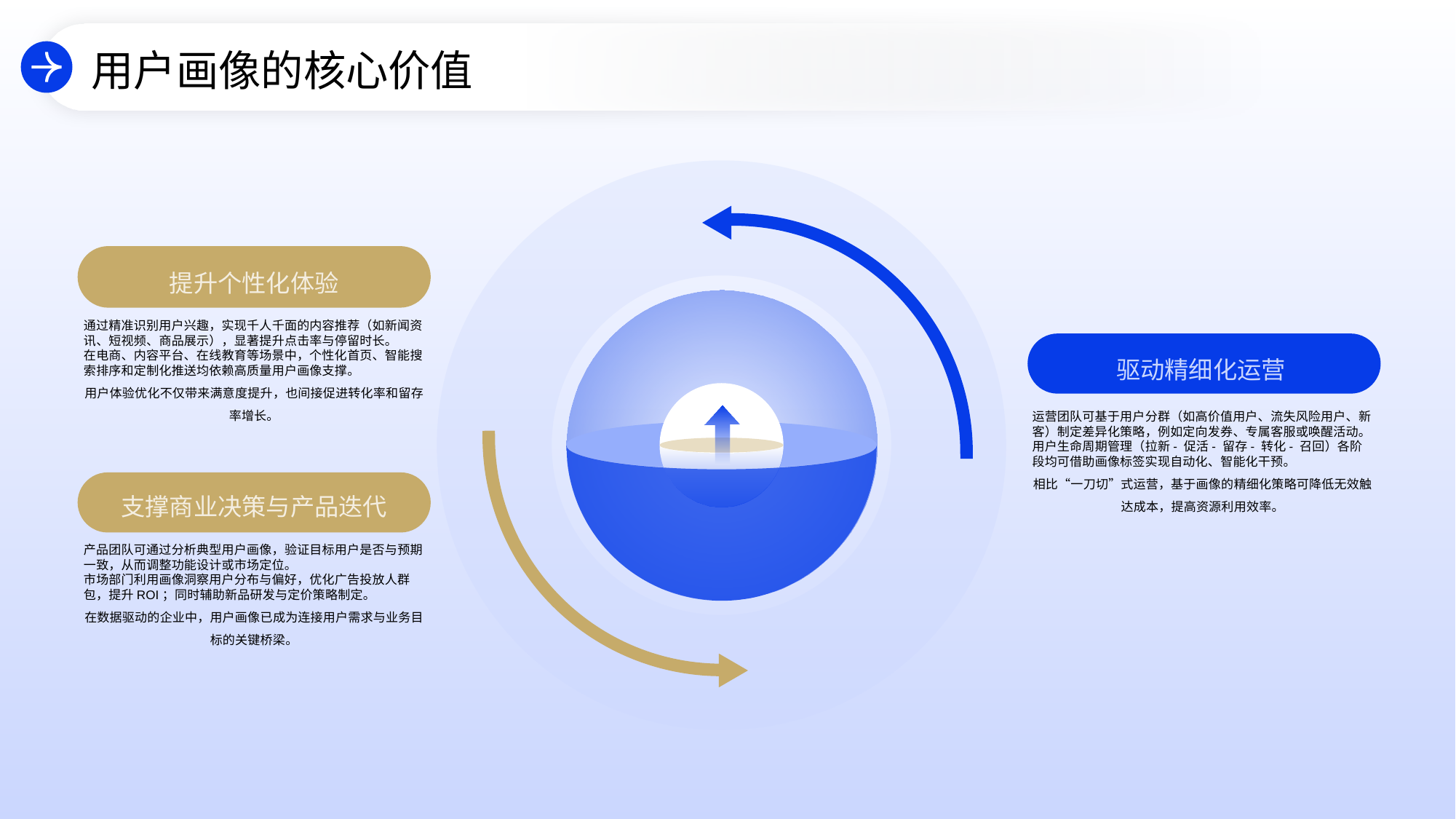

用户画像的核心价值

提升个性化体验

通过精准识别用户兴趣，实现千人千面的内容推荐（如新闻资讯、短视频、商品展示），显著提升点击率与停留时长。
在电商、内容平台、在线教育等场景中，个性化首页、智能搜索排序和定制化推送均依赖高质量用户画像支撑。
用户体验优化不仅带来满意度提升，也间接促进转化率和留存率增长。

驱动精细化运营
运营团队可基于用户分群（如高价值用户、流失风险用户、新客）制定差异化策略，例如定向发券、专属客服或唤醒活动。
用户生命周期管理（拉新- 促活- 留存- 转化- 召回）各阶段均可借助画像标签实现自动化、智能化干预。
相比“一刀切”式运营，基于画像的精细化策略可降低无效触达成本，提高资源利用效率。

支撑商业决策与产品迭代
产品团队可通过分析典型用户画像，验证目标用户是否与预期一致，从而调整功能设计或市场定位。
市场部门利用画像洞察用户分布与偏好，优化广告投放人群包，提升ROI；同时辅助新品研发与定价策略制定。
在数据驱动的企业中，用户画像已成为连接用户需求与业务目标的关键桥梁。